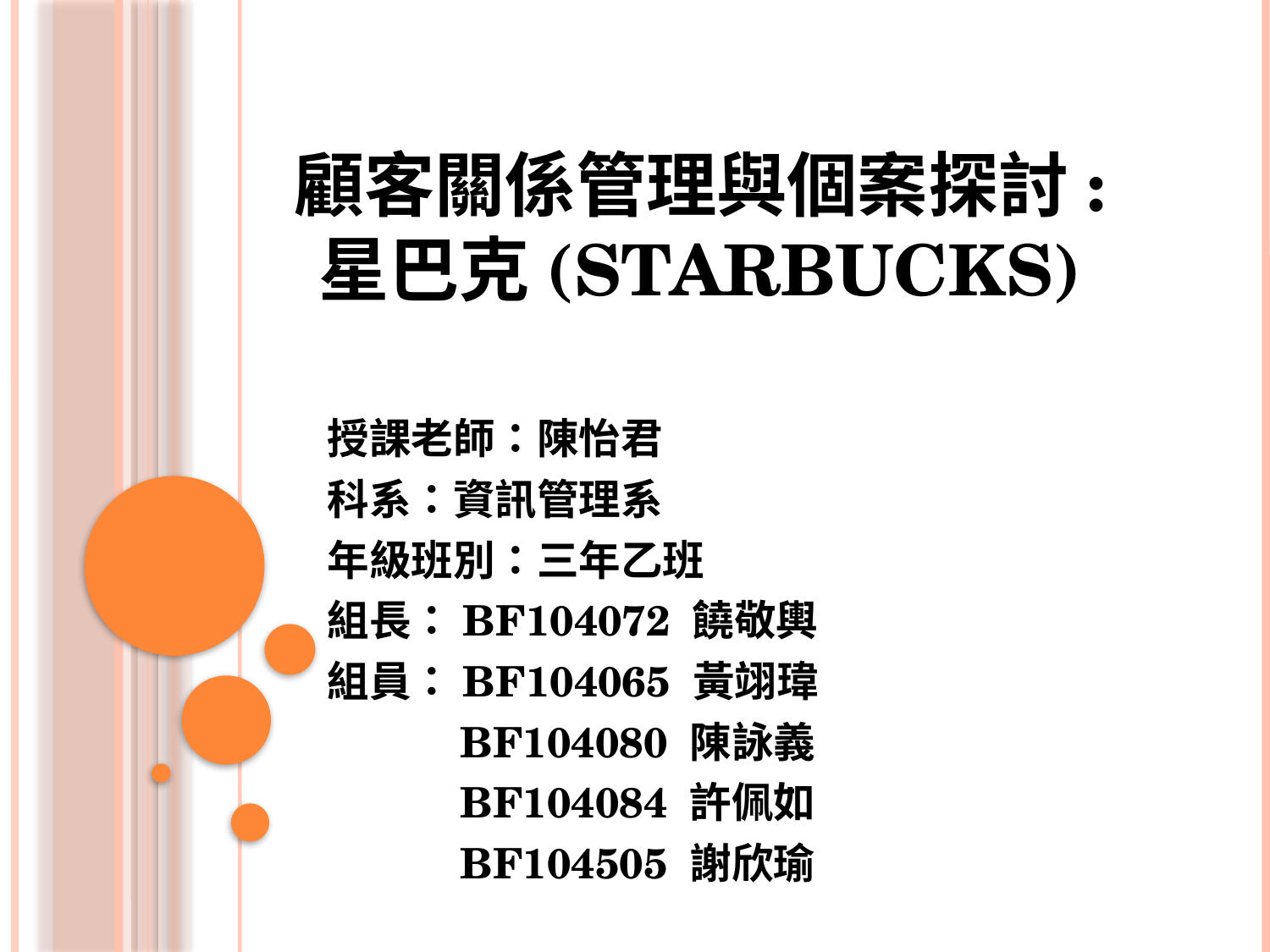

# 顧客關係管理與個案探討: 星巴克(STARBUCKS)
授課老師：陳怡君
科系：資訊管理系
年級班別：三年乙班
組長：BF104072 饒敬輿
組員：BF104065 黃翊瑋
           BF104080 陳詠義
           BF104084 許佩如
           BF104505 謝欣瑜